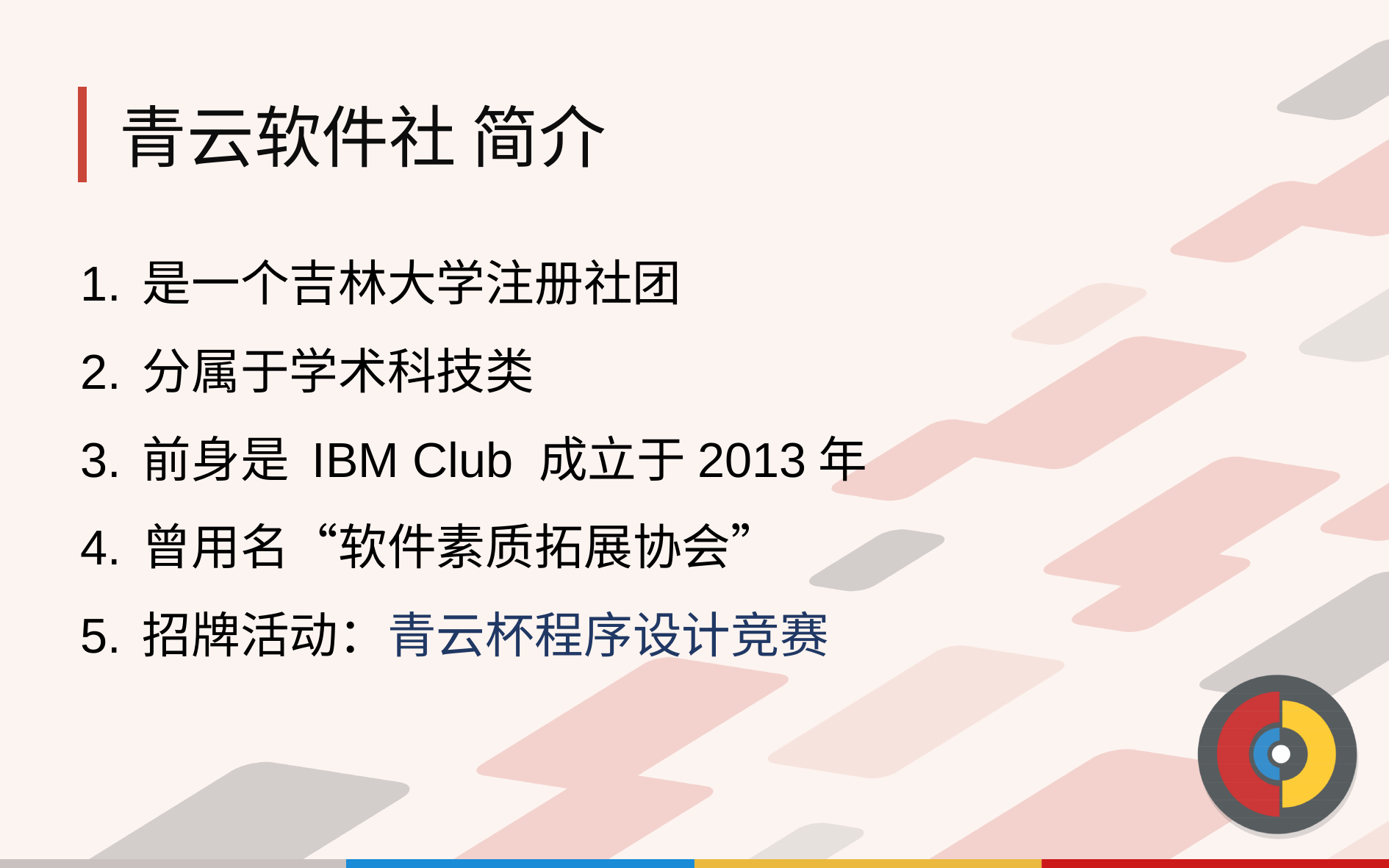

# 青云软件社 简介
是一个吉林大学注册社团
分属于学术科技类
前身是 IBM Club 成立于2013年
曾用名“软件素质拓展协会”
招牌活动：青云杯程序设计竞赛